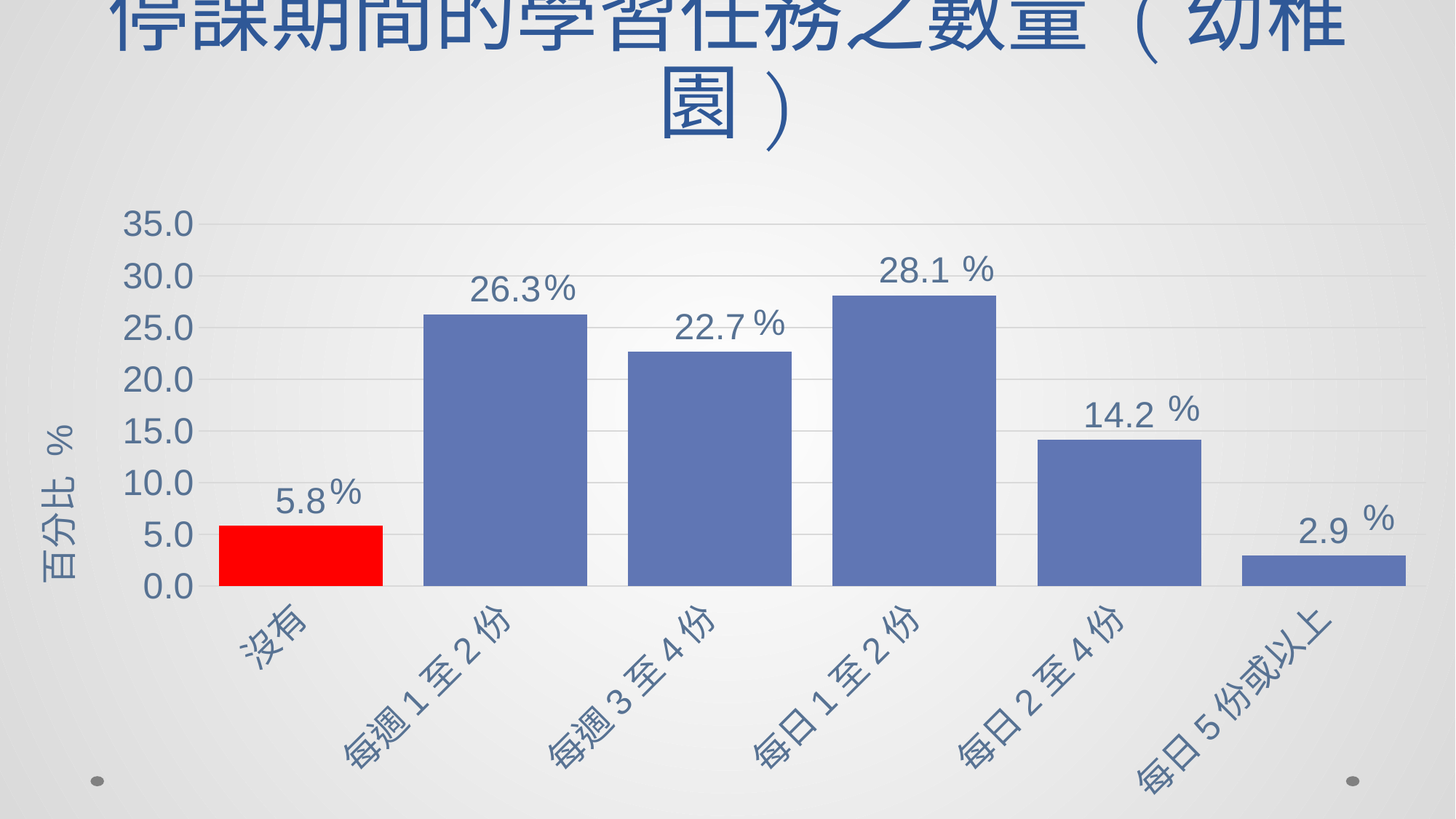

# 停課期間的學習任務之數量 (幼稚園)

### Chart

| Category |  |
|---|---|
| 沒有 | 5.840114887505978 |
| 每週1至2份 | 26.2805169937769 |
| 每週3至4份 | 22.66634753470558 |
| 每日1至2份 | 28.09956917185256 |
| 每日2至4份 | 14.169459071326 |
| 每日5份或以上 | 2.943992340832935 |
%
%
%
%
%
%